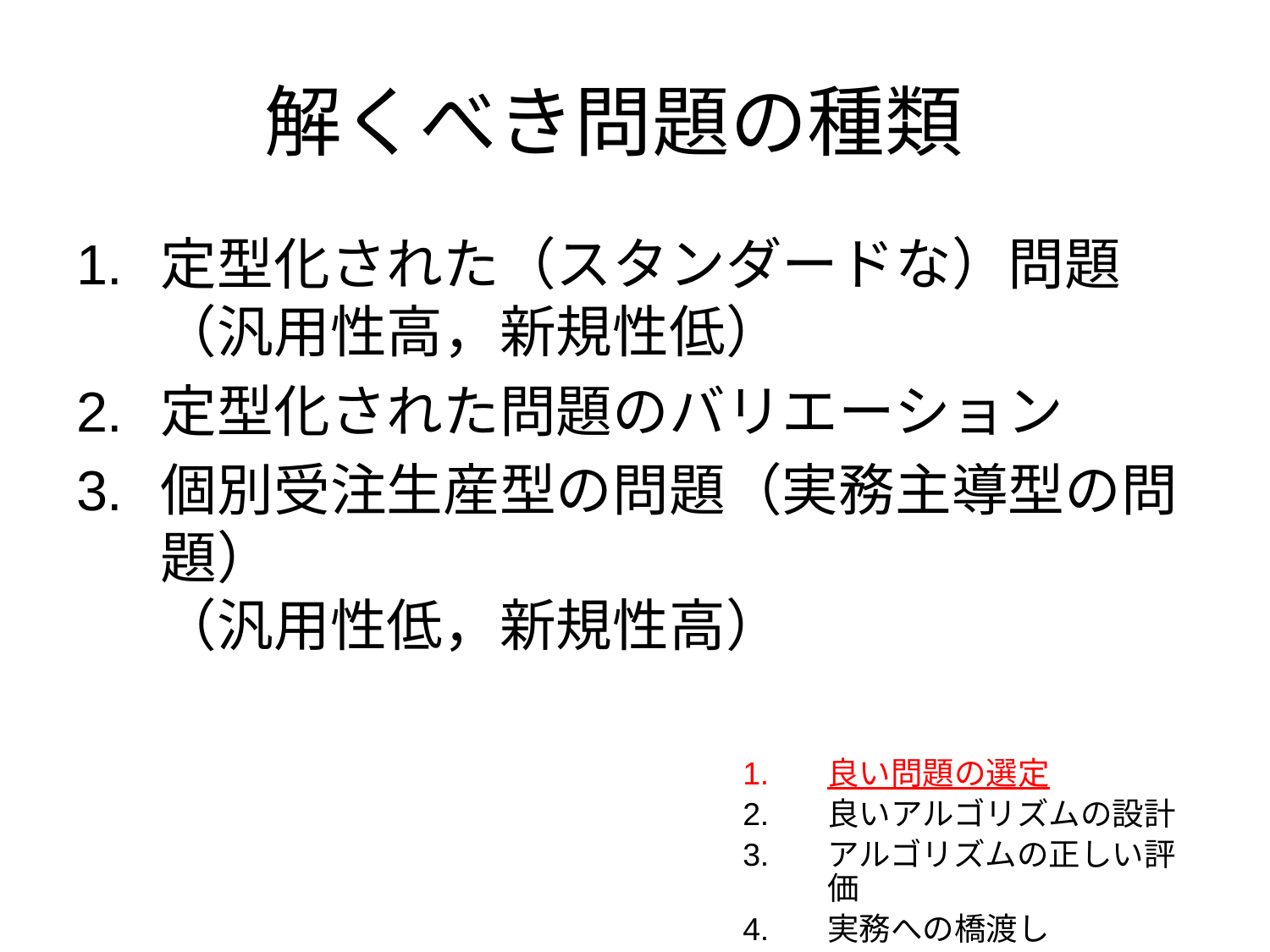

# 解くべき問題の種類
定型化された（スタンダードな）問題
（汎用性高，新規性低）
定型化された問題のバリエーション
個別受注生産型の問題（実務主導型の問題）
（汎用性低，新規性高）

良い問題の選定
良いアルゴリズムの設計
アルゴリズムの正しい評価
実務への橋渡し